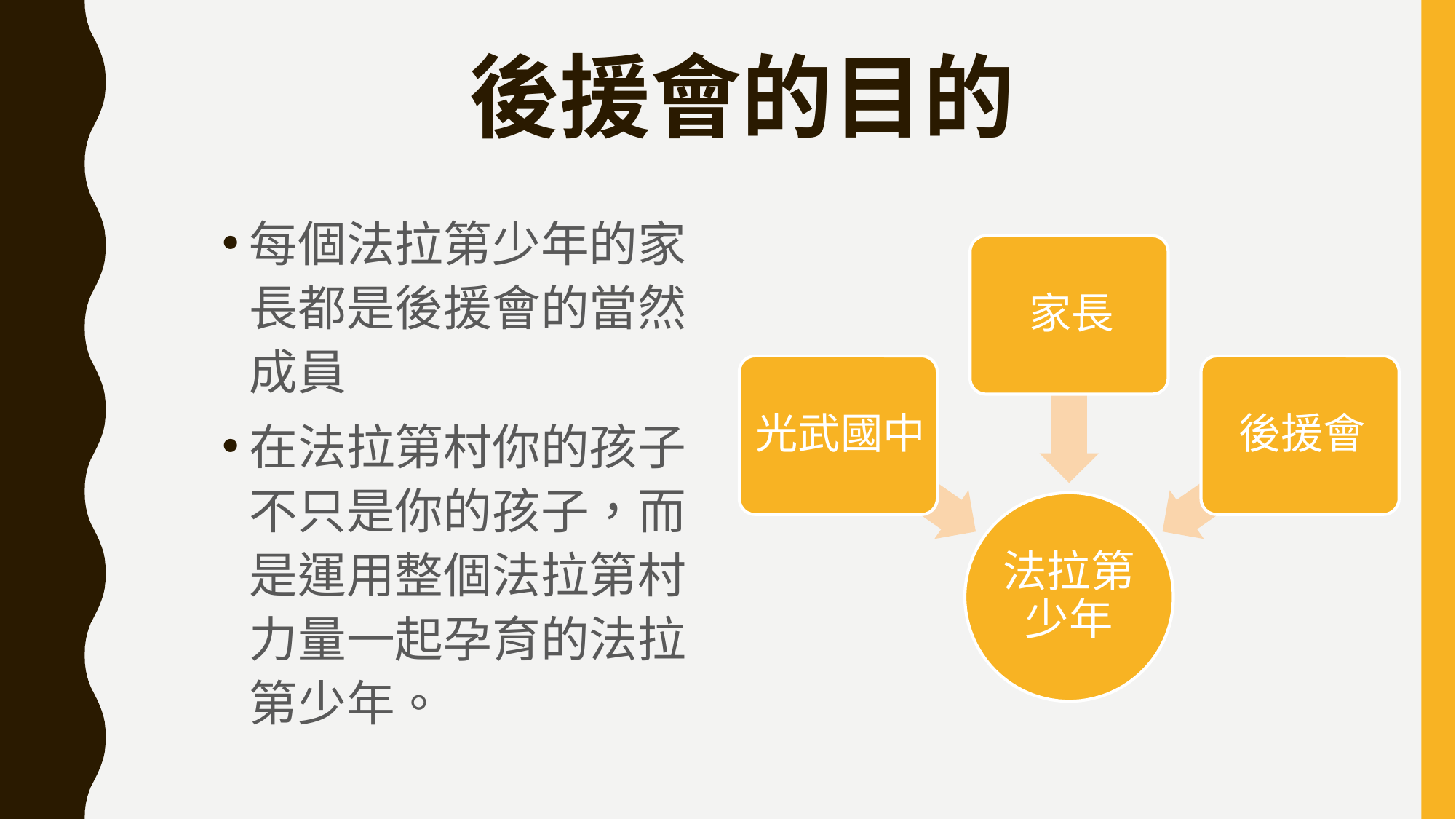

後援會的目的
法拉第少年
光武國中
家長
後援會
每個法拉第少年的家長都是後援會的當然成員
在法拉第村你的孩子不只是你的孩子，而是運用整個法拉第村力量一起孕育的法拉第少年。